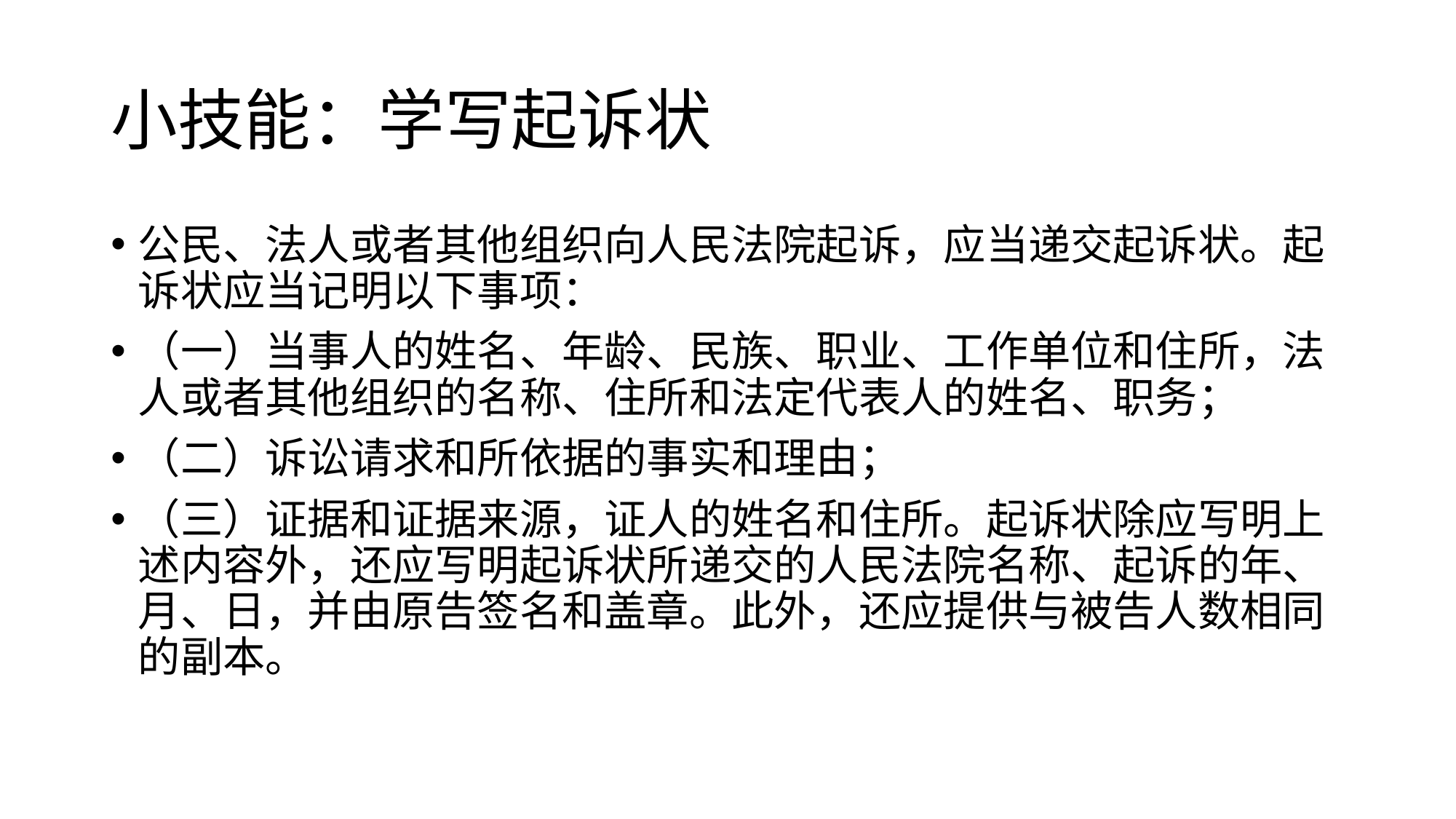

# 小技能：学写起诉状
公民、法人或者其他组织向人民法院起诉，应当递交起诉状。起诉状应当记明以下事项：
（一）当事人的姓名、年龄、民族、职业、工作单位和住所，法人或者其他组织的名称、住所和法定代表人的姓名、职务；
（二）诉讼请求和所依据的事实和理由；
（三）证据和证据来源，证人的姓名和住所。起诉状除应写明上述内容外，还应写明起诉状所递交的人民法院名称、起诉的年、月、日，并由原告签名和盖章。此外，还应提供与被告人数相同的副本。